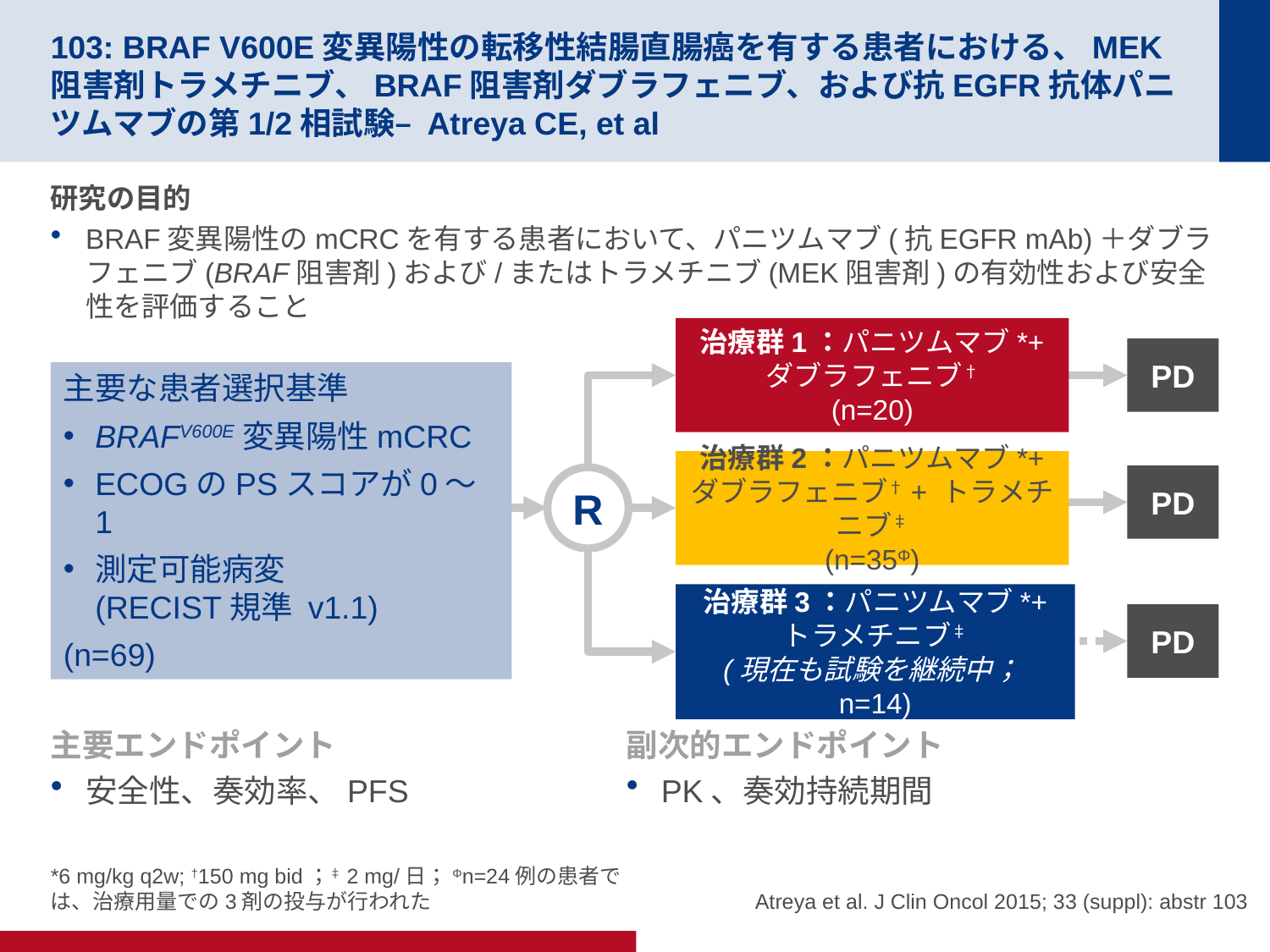

# 103: BRAF V600E変異陽性の転移性結腸直腸癌を有する患者における、MEK阻害剤トラメチニブ、BRAF阻害剤ダブラフェニブ、および抗EGFR抗体パニツムマブの第1/2相試験– Atreya CE, et al
研究の目的
BRAF変異陽性のmCRCを有する患者において、パニツムマブ(抗EGFR mAb)＋ダブラフェニブ(BRAF阻害剤)および/またはトラメチニブ(MEK阻害剤)の有効性および安全性を評価すること
治療群1：パニツムマブ*+
ダブラフェニブ†
(n=20)
PD
主要な患者選択基準
BRAFV600E変異陽性mCRC
ECOGのPSスコアが0～1
測定可能病変
(RECIST規準 v1.1)
(n=69)
治療群2：パニツムマブ*+
ダブラフェニブ†+ トラメチニブ‡
(n=35Φ)
PD
R
治療群3：パニツムマブ*+
トラメチニブ‡
(現在も試験を継続中；n=14)
PD
主要エンドポイント
安全性、奏効率、PFS
副次的エンドポイント
PK、奏効持続期間
*6 mg/kg q2w; †150 mg bid；‡2 mg/日；Φn=24例の患者では、治療用量での3剤の投与が行われた
Atreya et al. J Clin Oncol 2015; 33 (suppl): abstr 103